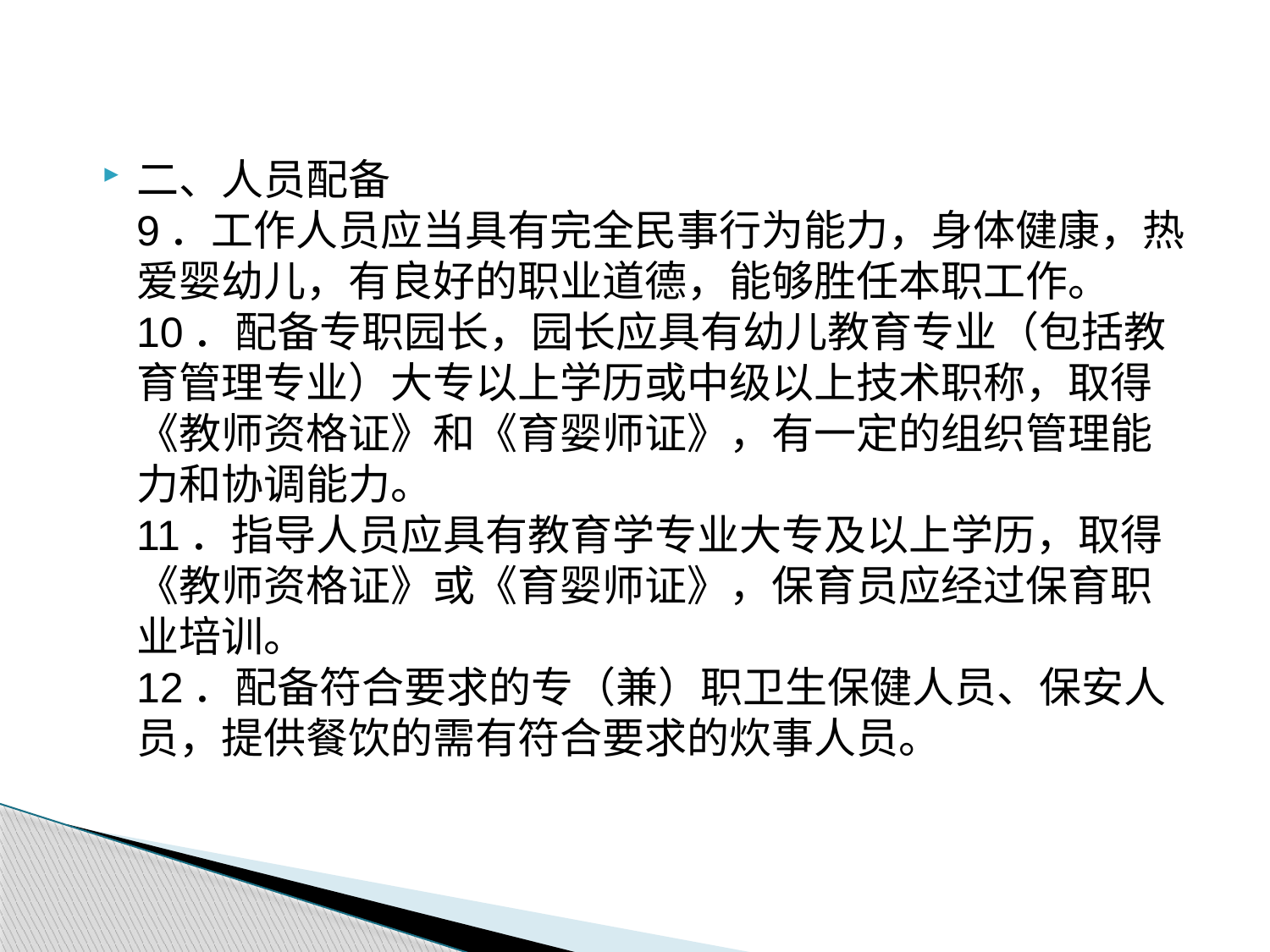

#
二、人员配备 
9．工作人员应当具有完全民事行为能力，身体健康，热爱婴幼儿，有良好的职业道德，能够胜任本职工作。 
10．配备专职园长，园长应具有幼儿教育专业（包括教育管理专业）大专以上学历或中级以上技术职称，取得《教师资格证》和《育婴师证》，有一定的组织管理能力和协调能力。 
11．指导人员应具有教育学专业大专及以上学历，取得《教师资格证》或《育婴师证》，保育员应经过保育职业培训。 
12．配备符合要求的专（兼）职卫生保健人员、保安人员，提供餐饮的需有符合要求的炊事人员。